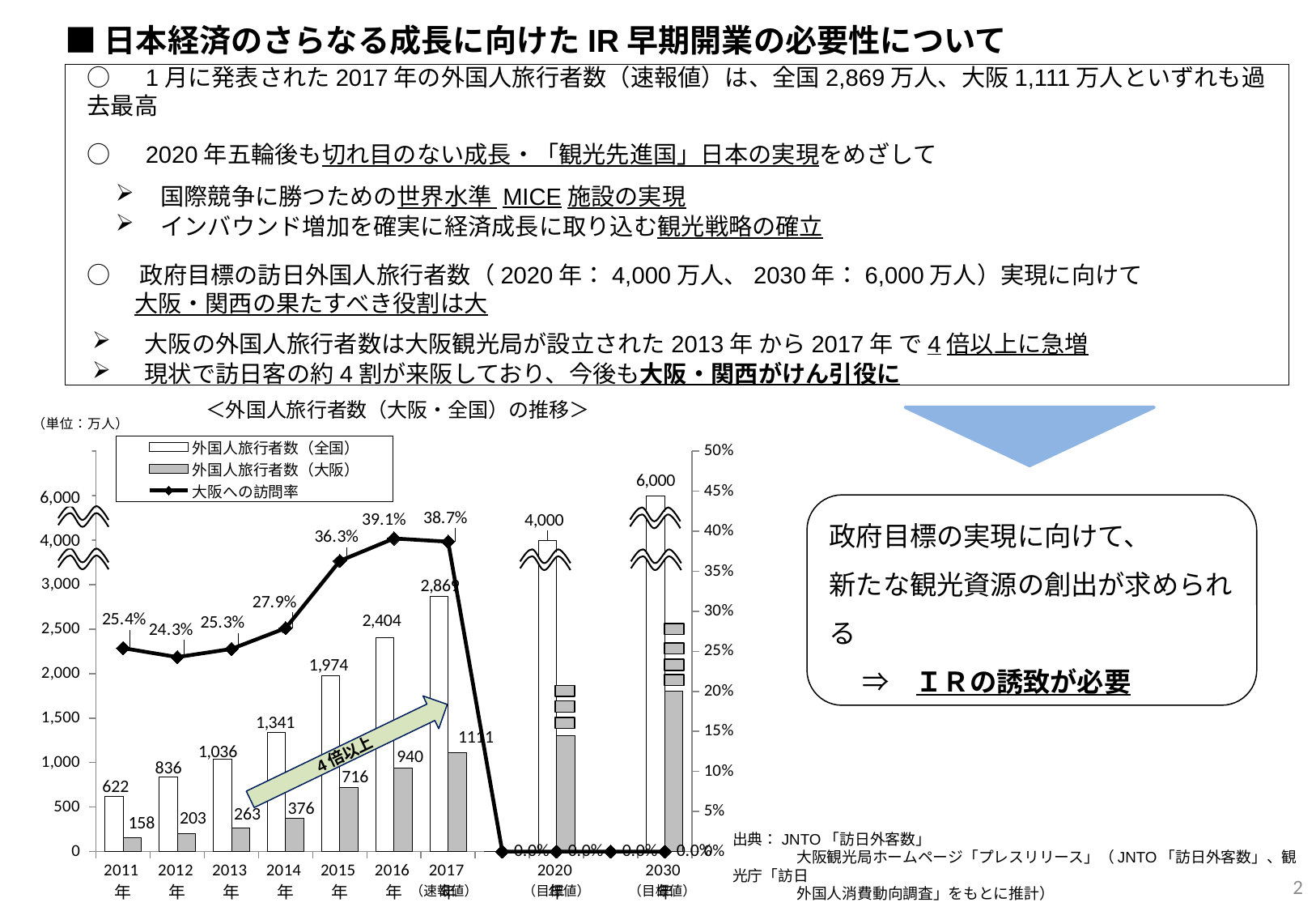

■日本経済のさらなる成長に向けたIR早期開業の必要性について
○　1月に発表された2017年の外国人旅行者数（速報値）は、全国2,869万人、大阪1,111万人といずれも過去最高
○　2020年五輪後も切れ目のない成長・「観光先進国」日本の実現をめざして
  国際競争に勝つための世界水準 MICE施設の実現
  インバウンド増加を確実に経済成長に取り込む観光戦略の確立
○　政府目標の訪日外国人旅行者数（2020年：4,000万人、2030年：6,000万人）実現に向けて
　　大阪・関西の果たすべき役割は大
　大阪の外国人旅行者数は大阪観光局が設立された2013年 から2017年 で4倍以上に急増
　現状で訪日客の約4割が来阪しており、今後も大阪・関西がけん引役に

### Chart

| Category | 外国人旅行者数（全国） | 外国人旅行者数（大阪） | 大阪への訪問率 |
|---|---|---|---|
| 2011年 | 622.0 | 158.0 | 0.2540192926045016 |
| 2012年 | 836.0 | 203.0 | 0.24282296650717702 |
| 2013年 | 1036.0 | 263.0 | 0.253 |
| 2014年 | 1341.0 | 376.0 | 0.279 |
| 2015年 | 1974.0 | 716.0 | 0.363 |
| 2016年 | 2404.0 | 940.0 | 0.391 |
| 2017年 | 2869.0 | 1111.0 | 0.387 |
|  | None | None | None |
| 2020年 | 3500.0 | 1300.0 | None |
|  | None | None | None |
| 2030年 | 4000.0 | 1800.0 | None |
＜外国人旅行者数（大阪・全国）の推移＞

6,000
政府目標の実現に向けて、
新たな観光資源の創出が求められる
　 ⇒　ＩＲの誘致が必要

4,000

4倍以上
出典：JNTO「訪日外客数」
　　　　 大阪観光局ホームページ「プレスリリース」（JNTO「訪日外客数」、観光庁「訪日
　　　　 外国人消費動向調査」をもとに推計）
2
（速報値）
（目標値）
（目標値）